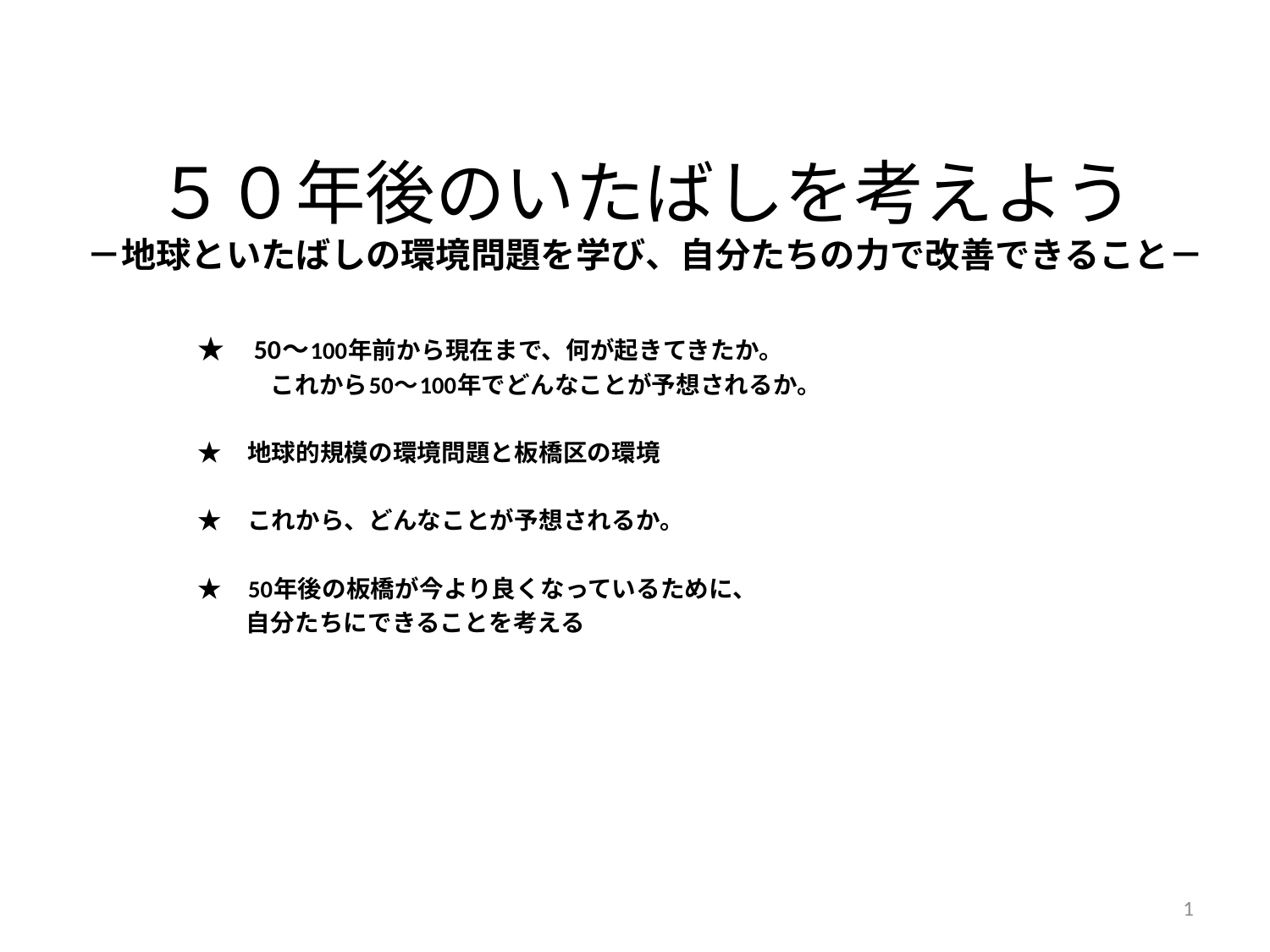

# ５０年後のいたばしを考えよう －地球といたばしの環境問題を学び、自分たちの力で改善できること－
★　50～100年前から現在まで、何が起きてきたか。
　　　これから50～100年でどんなことが予想されるか。

★　地球的規模の環境問題と板橋区の環境

★　これから、どんなことが予想されるか。

★　50年後の板橋が今より良くなっているために、
　　自分たちにできることを考える

1